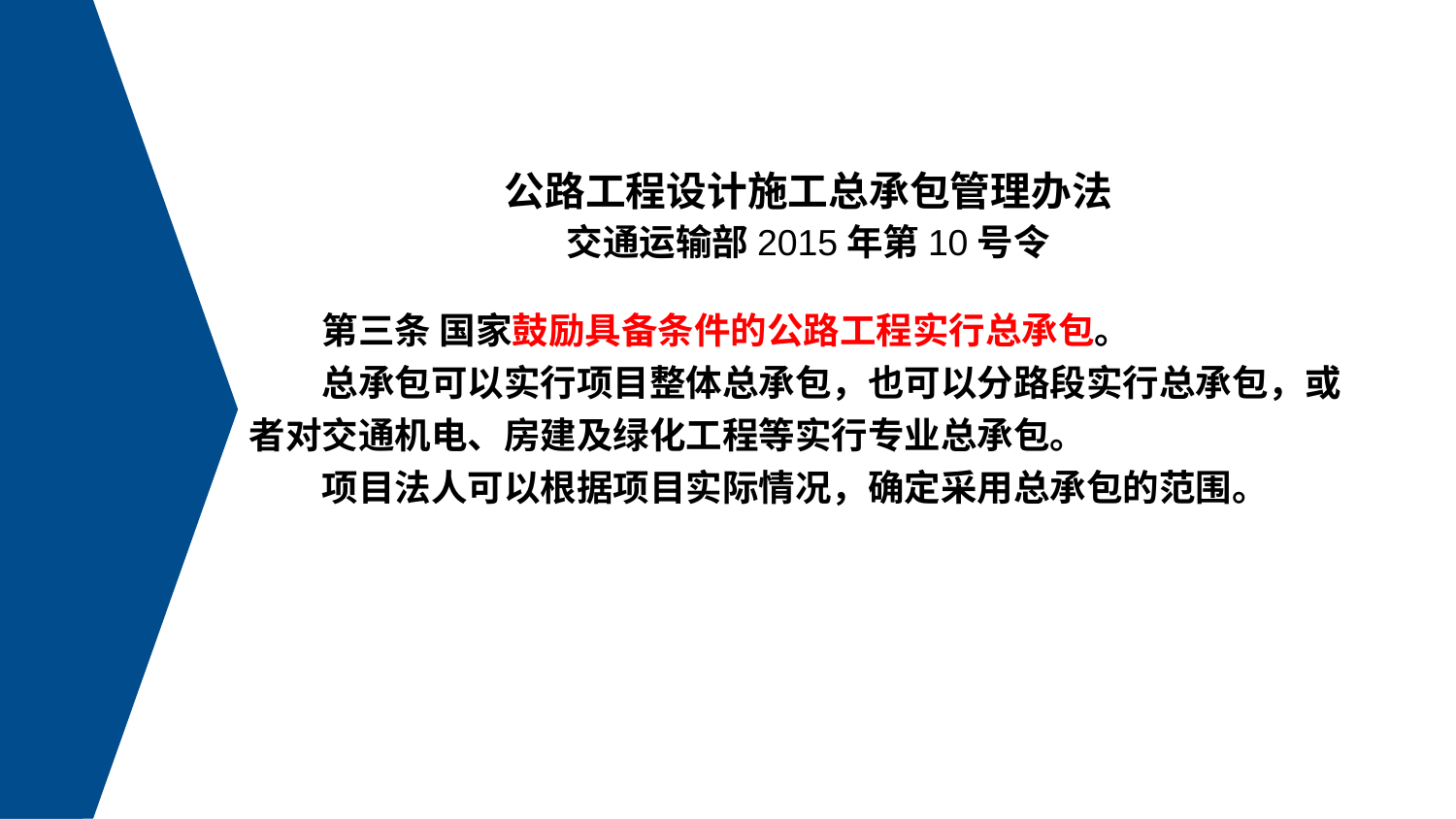

公路工程设计施工总承包管理办法
交通运输部2015年第10号令
第三条 国家鼓励具备条件的公路工程实行总承包。 
　　总承包可以实行项目整体总承包，也可以分路段实行总承包，或者对交通机电、房建及绿化工程等实行专业总承包。 
　　项目法人可以根据项目实际情况，确定采用总承包的范围。